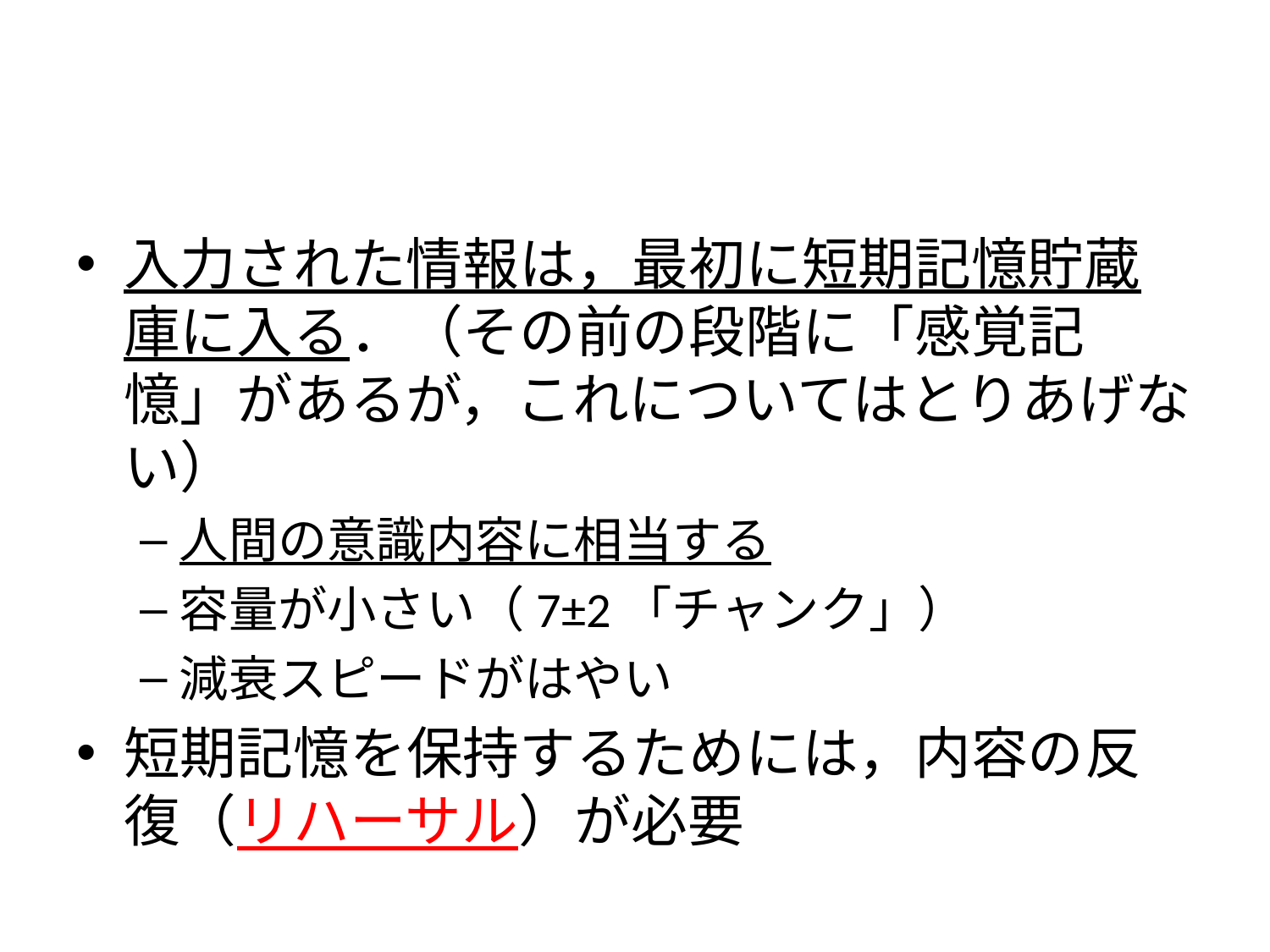

#
入力された情報は，最初に短期記憶貯蔵庫に入る．（その前の段階に「感覚記憶」があるが，これについてはとりあげない）
人間の意識内容に相当する
容量が小さい（7±2「チャンク」）
減衰スピードがはやい
短期記憶を保持するためには，内容の反復（リハーサル）が必要